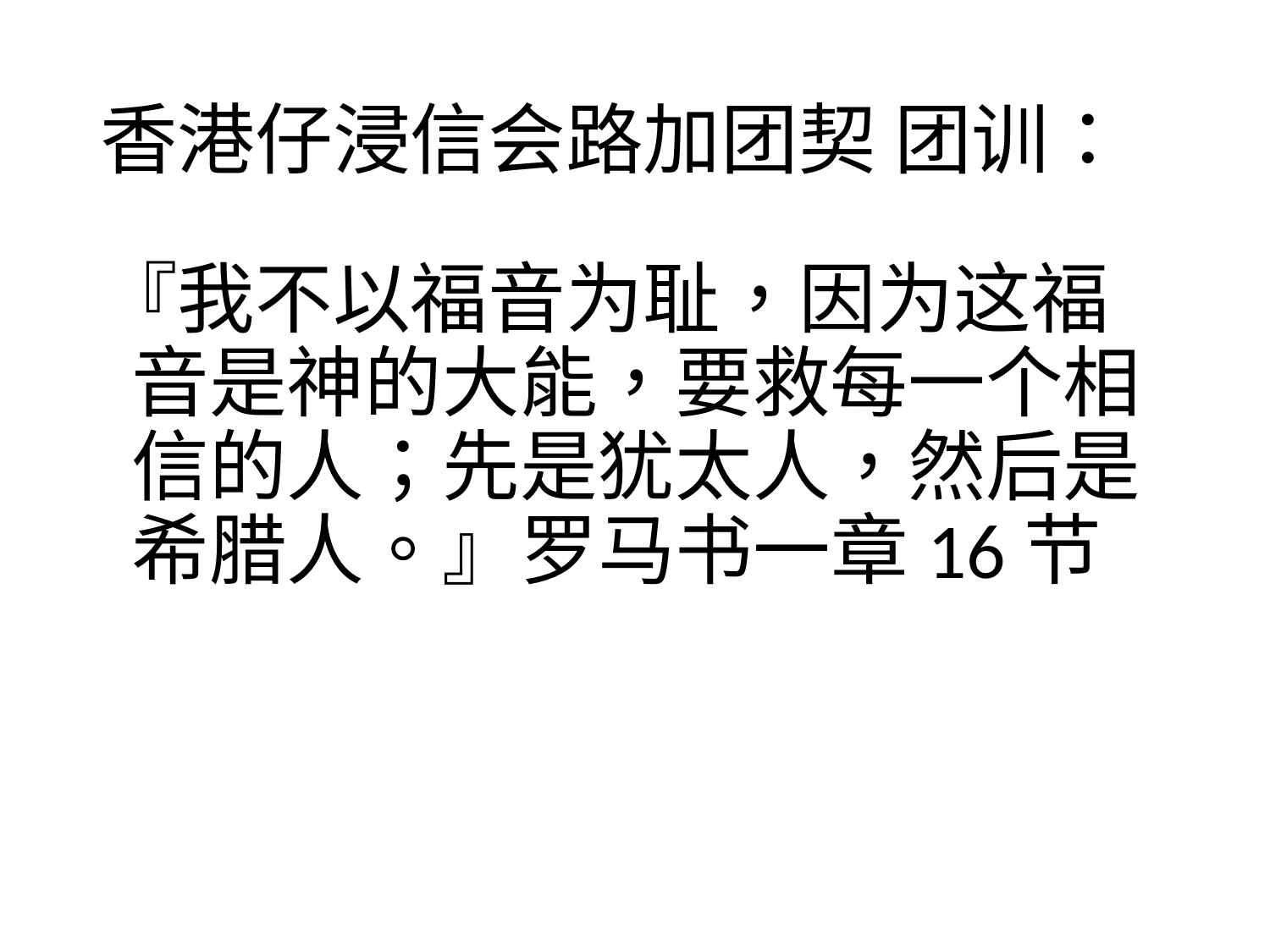

# 香港仔浸信会路加团契 团训：
『我不以福音为耻，因为这福音是神的大能，要救每一个相信的人；先是犹太人，然后是希腊人。』罗马书一章16节